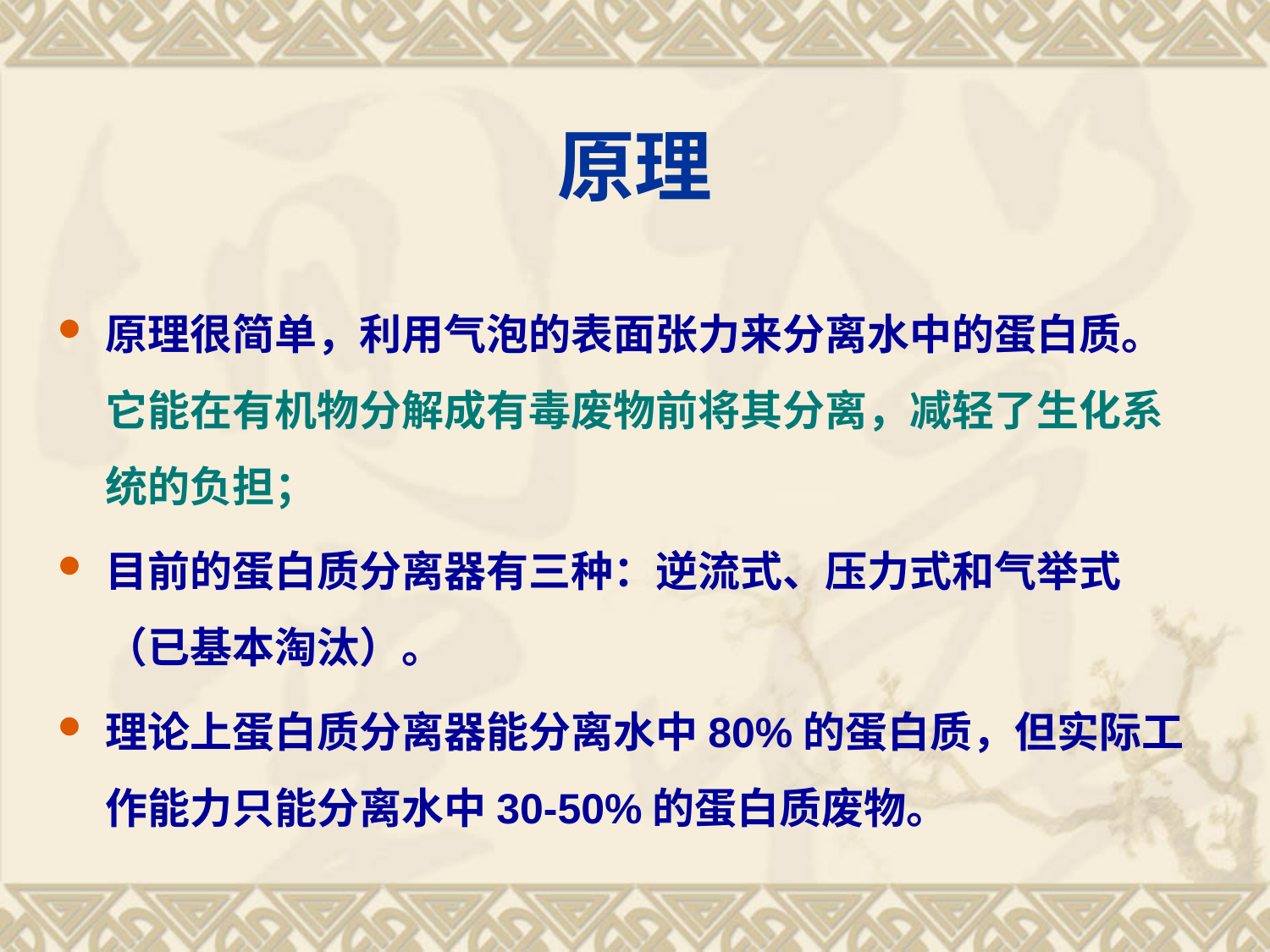

# 原理
原理很简单，利用气泡的表面张力来分离水中的蛋白质。它能在有机物分解成有毒废物前将其分离，减轻了生化系统的负担；
目前的蛋白质分离器有三种：逆流式、压力式和气举式（已基本淘汰）。
理论上蛋白质分离器能分离水中80%的蛋白质，但实际工作能力只能分离水中30-50%的蛋白质废物。